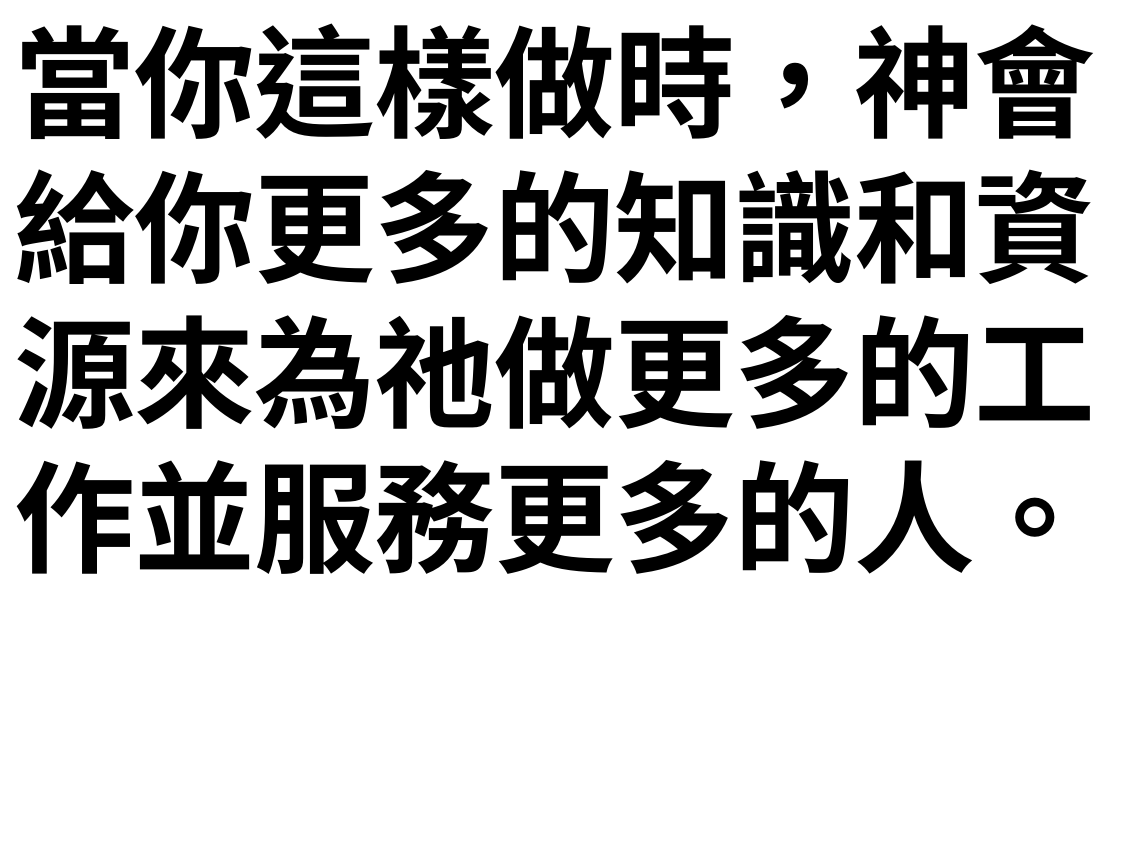

當你這樣做時，神會給你更多的知識和資源來為祂做更多的工作並服務更多的人。